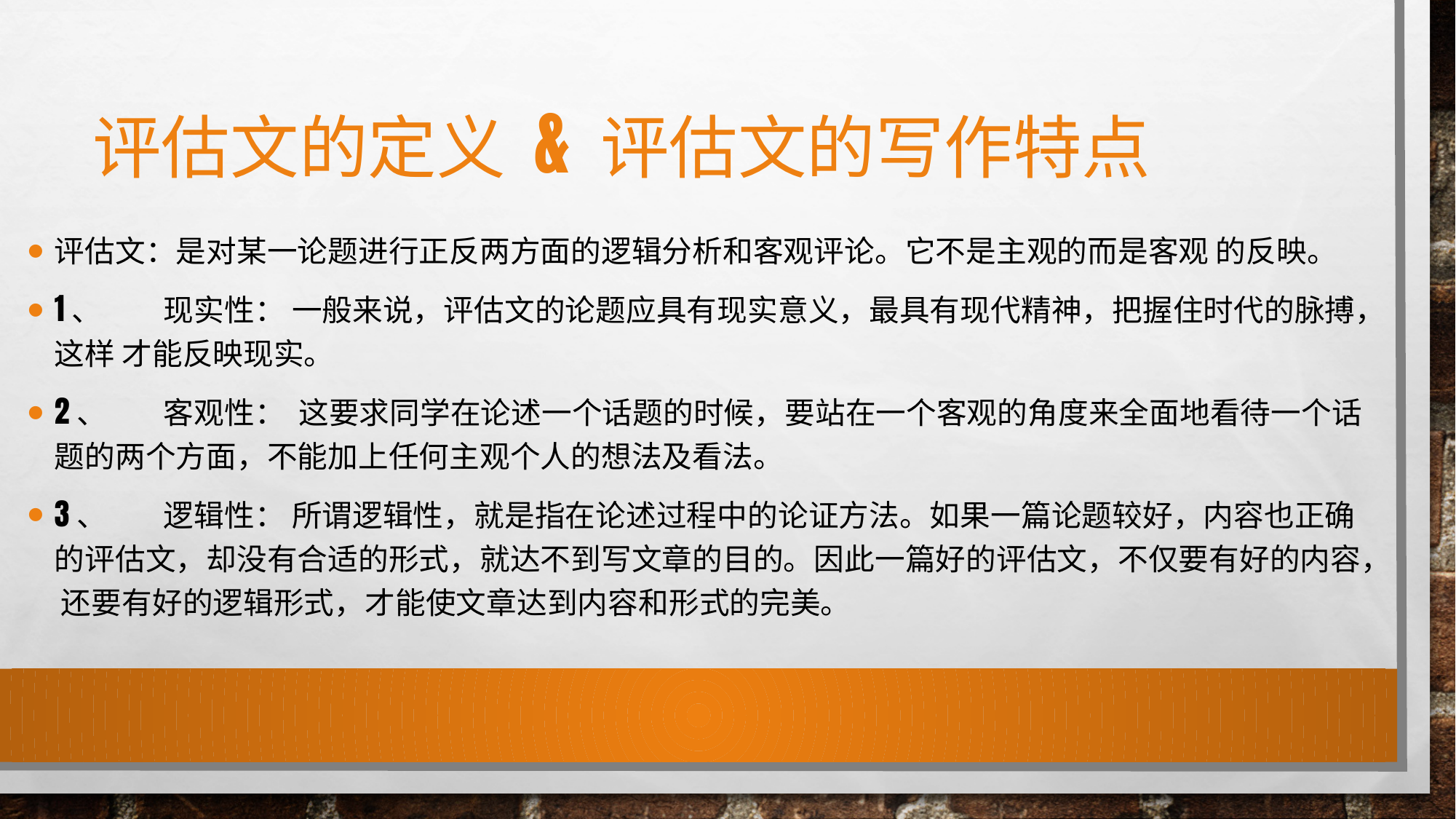

# 评估文的定义 & 评估文的写作特点
评估文：是对某一论题进行正反两方面的逻辑分析和客观评论。它不是主观的而是客观 的反映。
1、	现实性： 一般来说，评估文的论题应具有现实意义，最具有现代精神，把握住时代的脉搏，这样 才能反映现实。
2、	客观性：  这要求同学在论述一个话题的时候，要站在一个客观的角度来全面地看待一个话题的两个方面，不能加上任何主观个人的想法及看法。
3、	逻辑性： 所谓逻辑性，就是指在论述过程中的论证方法。如果一篇论题较好，内容也正确的评估文，却没有合适的形式，就达不到写文章的目的。因此一篇好的评估文，不仅要有好的内容， 还要有好的逻辑形式，才能使文章达到内容和形式的完美。